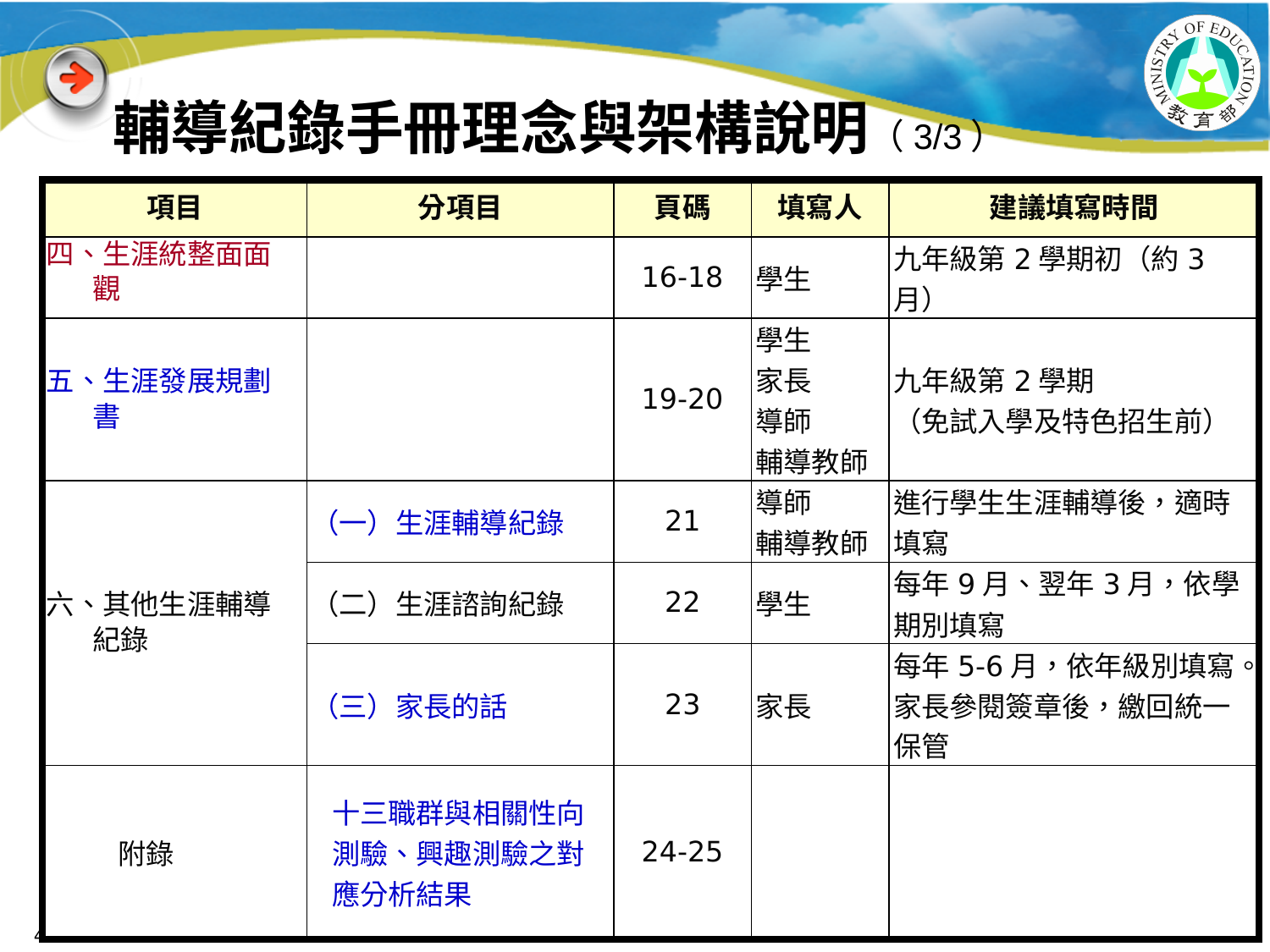

輔導紀錄手冊理念與架構說明（3/3）
| 項目 | 分項目 | 頁碼 | 填寫人 | 建議填寫時間 |
| --- | --- | --- | --- | --- |
| 四、生涯統整面面 觀 |  | 16-18 | 學生 | 九年級第2學期初（約3月） |
| 五、生涯發展規劃 書 |  | 19-20 | 學生 家長 導師 輔導教師 | 九年級第2學期 （免試入學及特色招生前） |
| 六、其他生涯輔導 紀錄 | （一）生涯輔導紀錄 | 21 | 導師 輔導教師 | 進行學生生涯輔導後，適時填寫 |
|  | （二）生涯諮詢紀錄 | 22 | 學生 | 每年9月、翌年3月，依學期別填寫 |
|  | （三）家長的話 | 23 | 家長 | 每年5-6月，依年級別填寫。家長參閱簽章後，繳回統一保管 |
| 附錄 | 十三職群與相關性向 測驗、興趣測驗之對 應分析結果 | 24-25 |  |  |
4